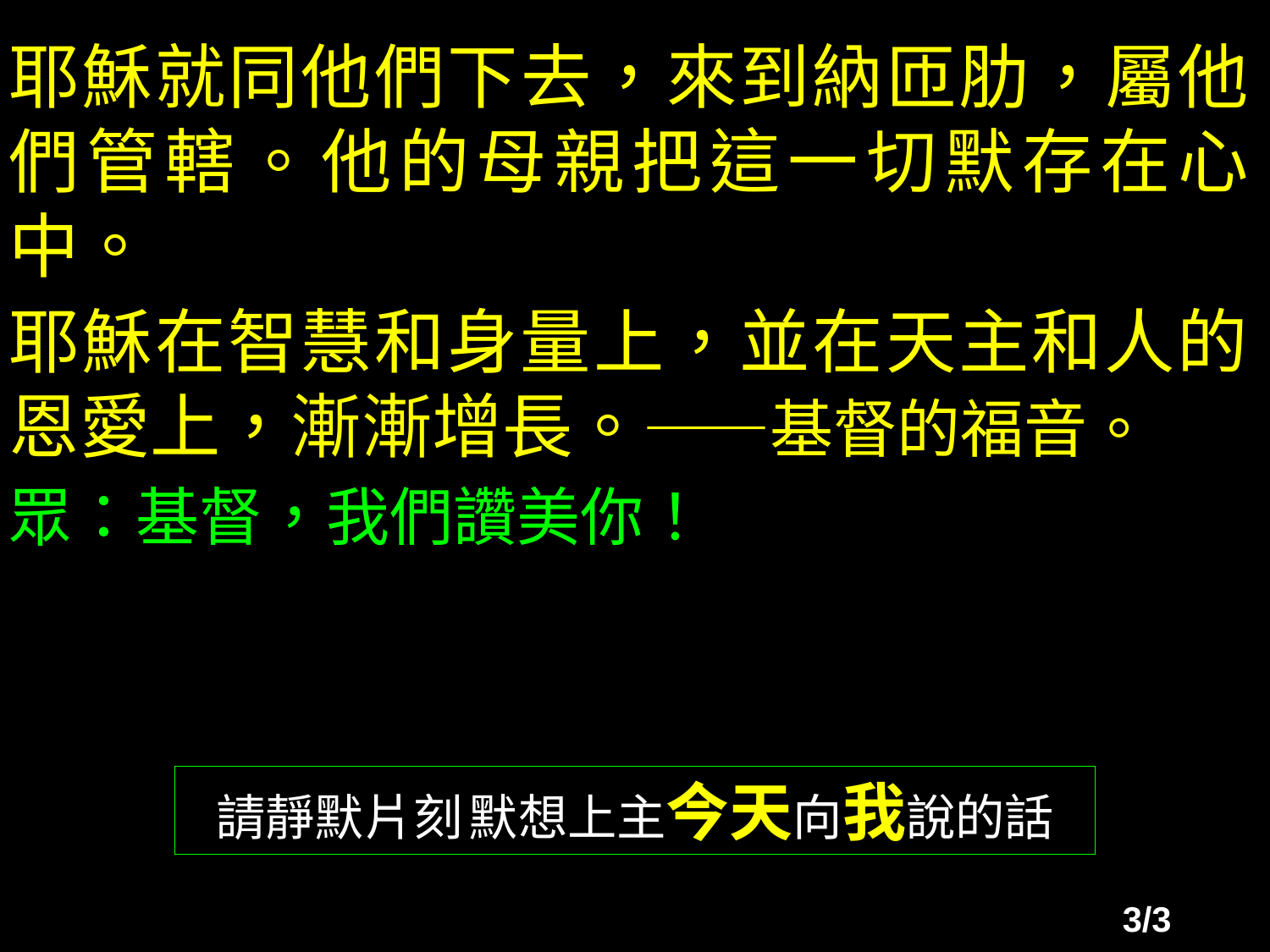

耶穌就同他們下去，來到納匝肋，屬他們管轄。他的母親把這一切默存在心中。
耶穌在智慧和身量上，並在天主和人的恩愛上，漸漸增長。——基督的福音。
眾：基督，我們讚美你！

請靜默片刻 默想上主今天向我說的話
3/3